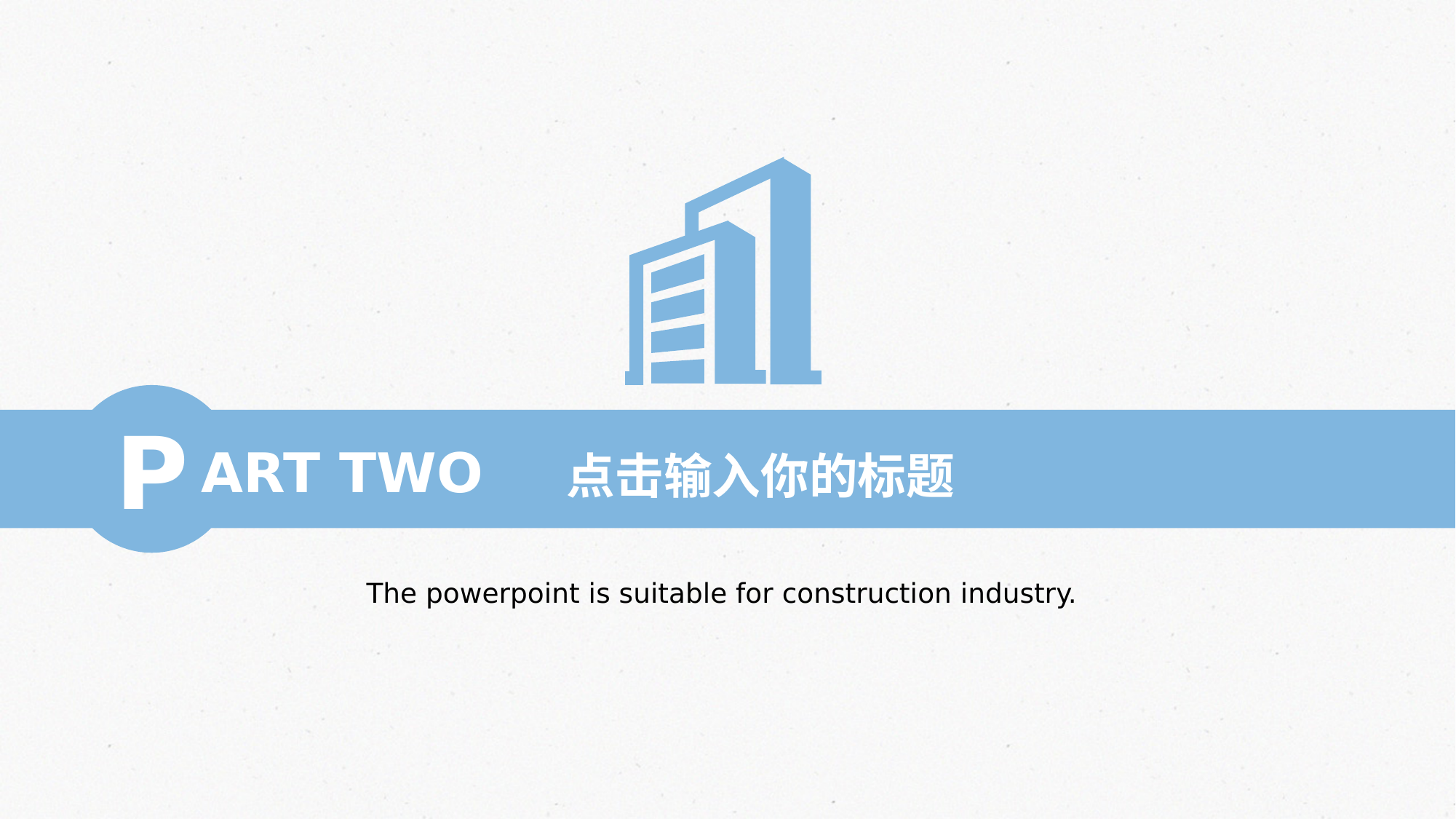

P

ART TWO
点击输入你的标题
The powerpoint is suitable for construction industry.